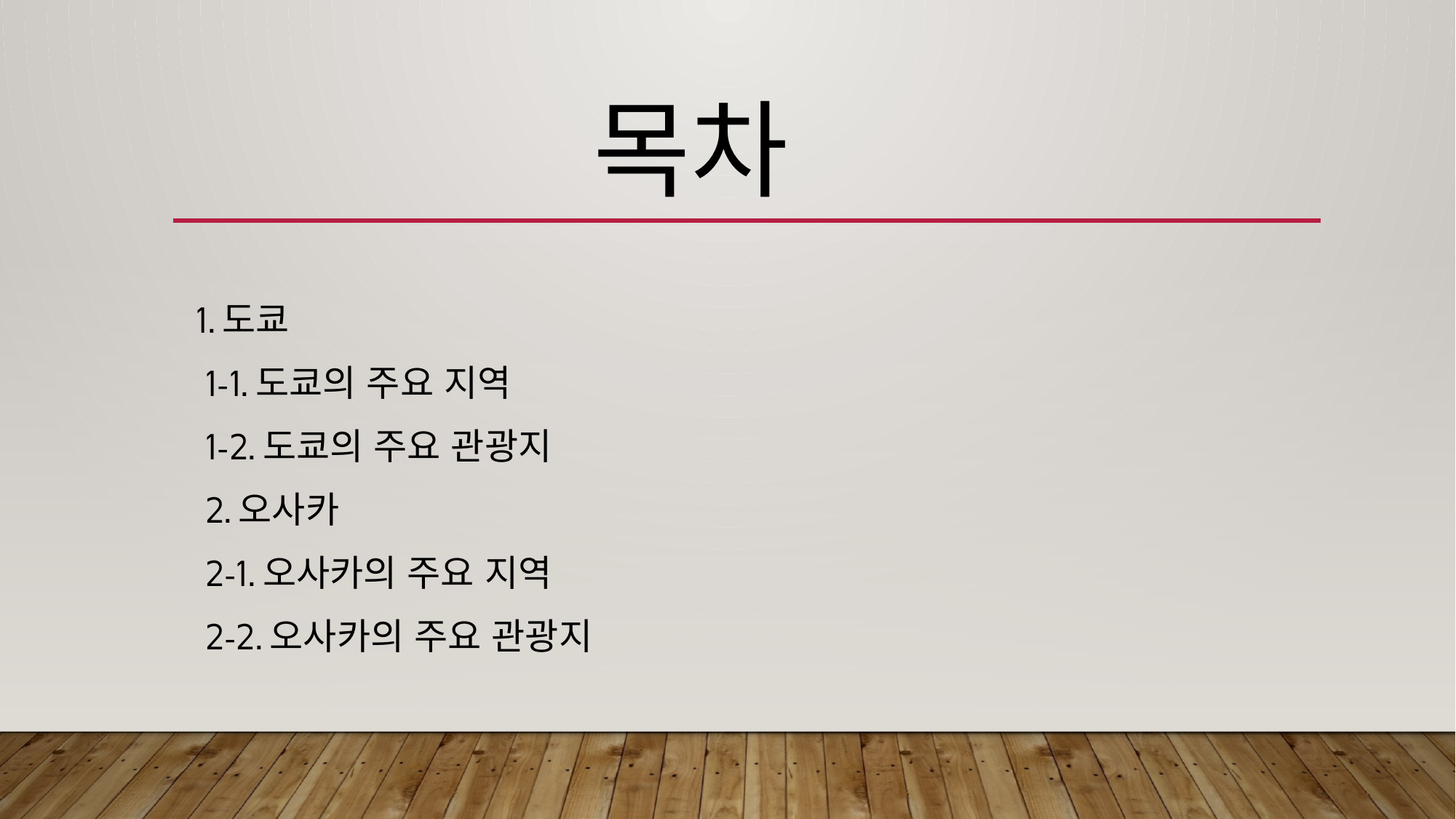

# 목차

  1.도쿄
  1-1.도쿄의 주요 지역
  1-2.도쿄의 주요 관광지
  2.오사카
  2-1.오사카의 주요 지역
  2-2.오사카의 주요 관광지